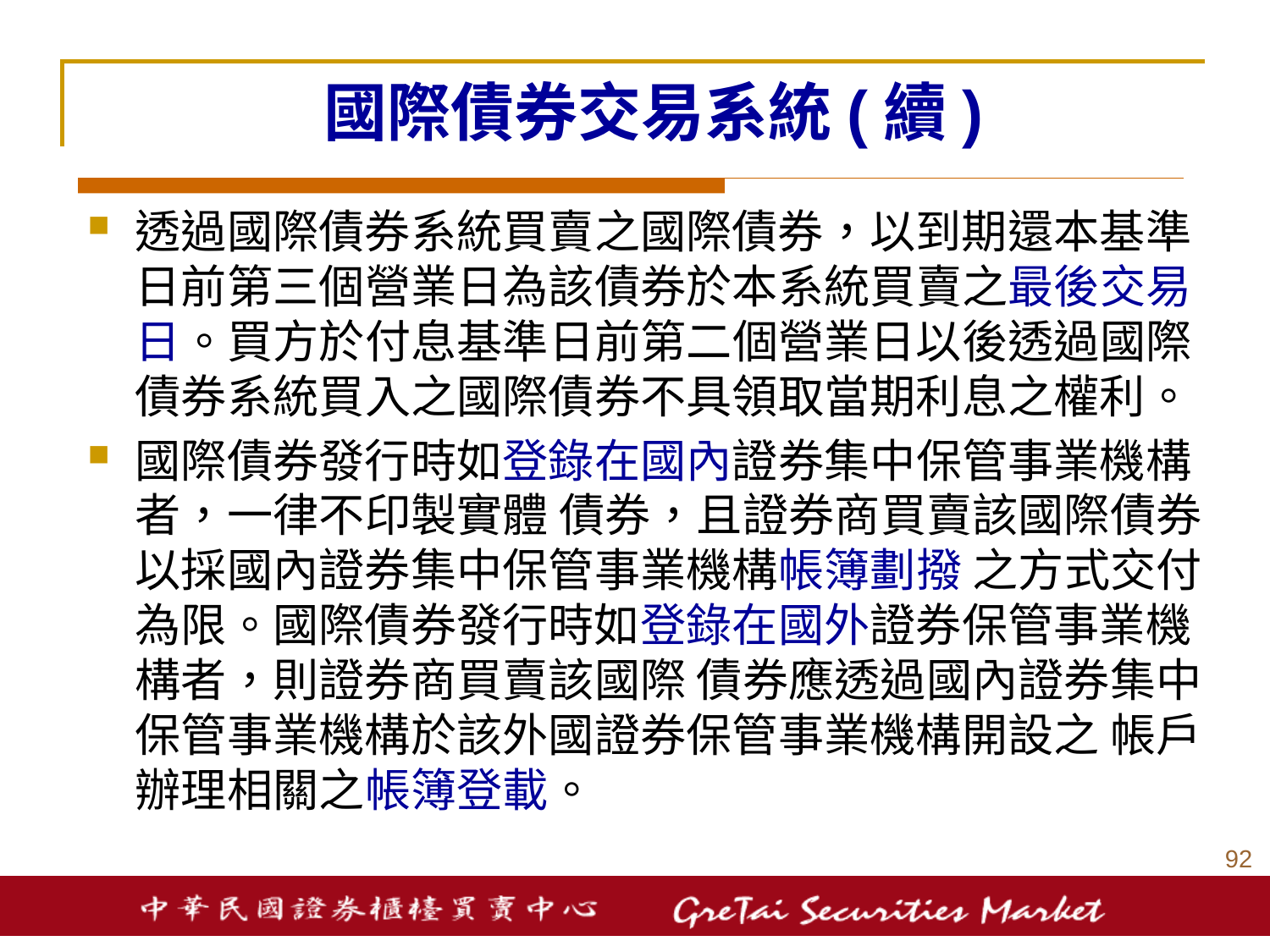

# 國際債券交易系統(續)

透過國際債券系統買賣之國際債券，以到期還本基準日前第三個營業日為該債券於本系統買賣之最後交易日。買方於付息基準日前第二個營業日以後透過國際債券系統買入之國際債券不具領取當期利息之權利。
國際債券發行時如登錄在國內證券集中保管事業機構者，一律不印製實體 債券，且證券商買賣該國際債券以採國內證券集中保管事業機構帳簿劃撥 之方式交付為限。國際債券發行時如登錄在國外證券保管事業機構者，則證券商買賣該國際 債券應透過國內證券集中保管事業機構於該外國證券保管事業機構開設之 帳戶辦理相關之帳簿登載。
92